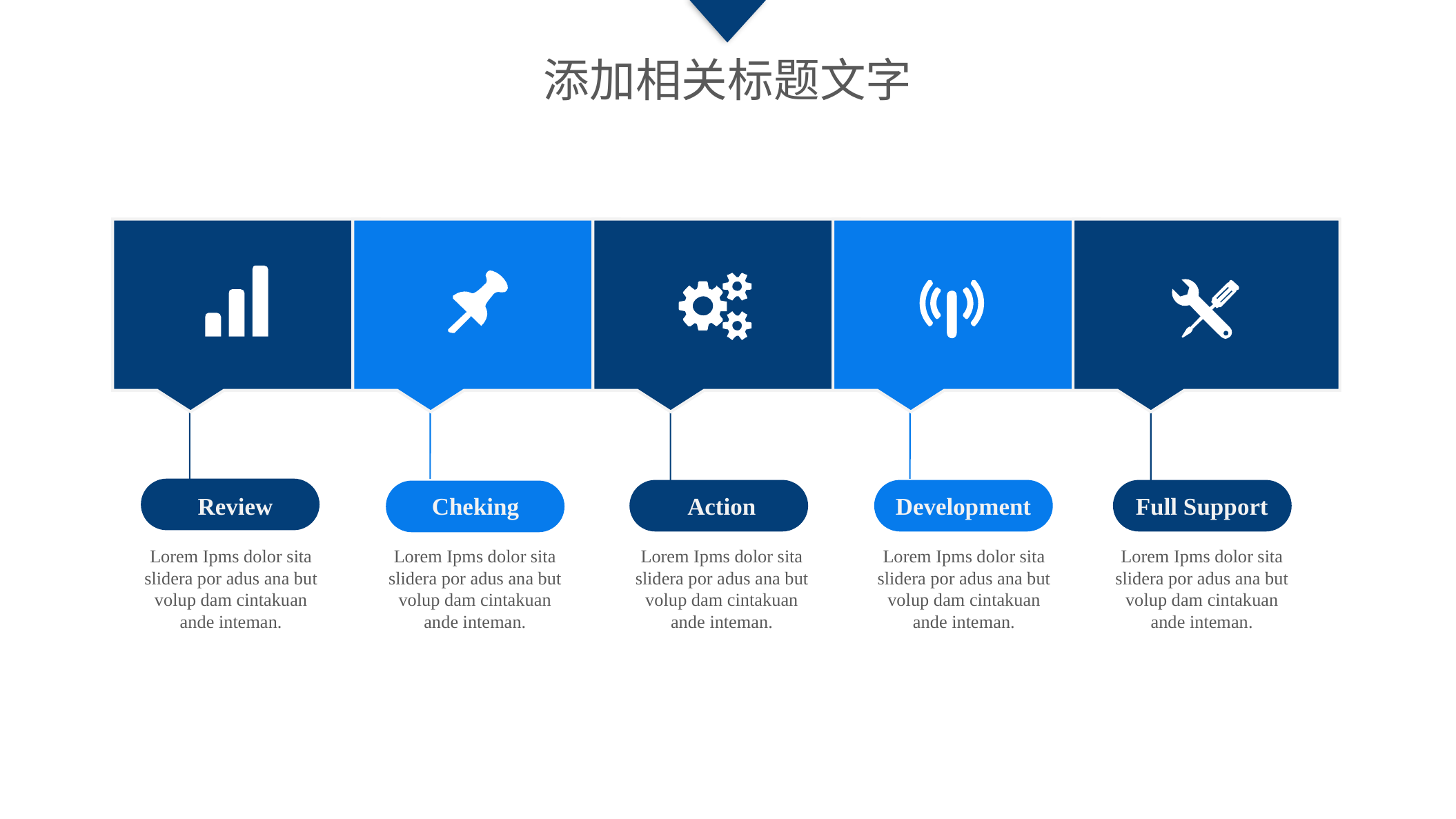

添加相关标题文字

Review

Action

Development

Full Support

Cheking
Lorem Ipms dolor sita slidera por adus ana but volup dam cintakuan
ande inteman.
Lorem Ipms dolor sita slidera por adus ana but volup dam cintakuan
ande inteman.
Lorem Ipms dolor sita slidera por adus ana but volup dam cintakuan
ande inteman.
Lorem Ipms dolor sita slidera por adus ana but volup dam cintakuan
ande inteman.
Lorem Ipms dolor sita slidera por adus ana but volup dam cintakuan
ande inteman.